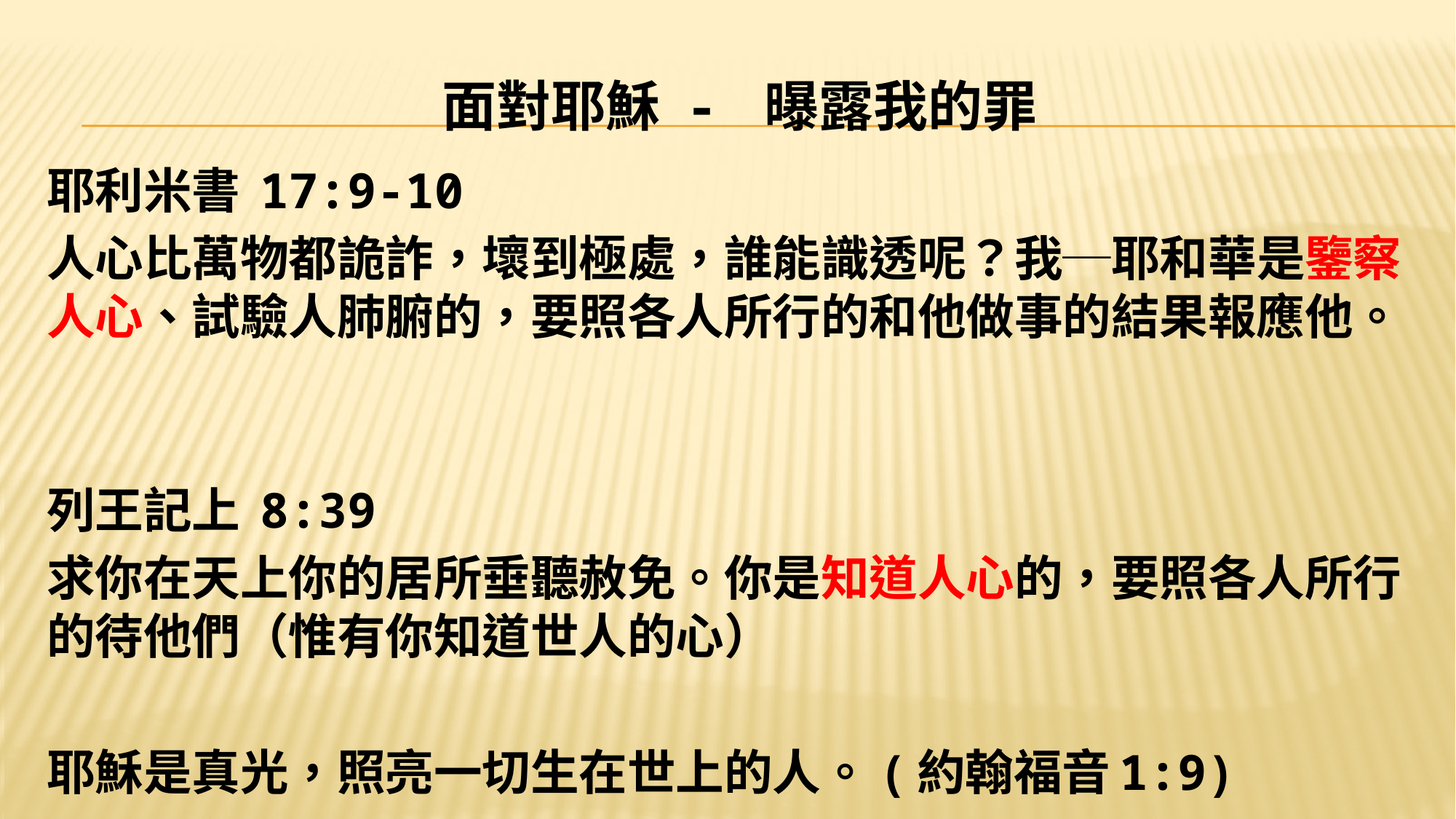

# 面對耶穌 - 曝露我的罪
耶利米書 17:9-10
人心比萬物都詭詐，壞到極處，誰能識透呢？我─耶和華是鑒察人心、試驗人肺腑的，要照各人所行的和他做事的結果報應他。

列王記上 8:39
求你在天上你的居所垂聽赦免。你是知道人心的，要照各人所行的待他們（惟有你知道世人的心）

耶穌是真光，照亮一切生在世上的人。(約翰福音1:9)